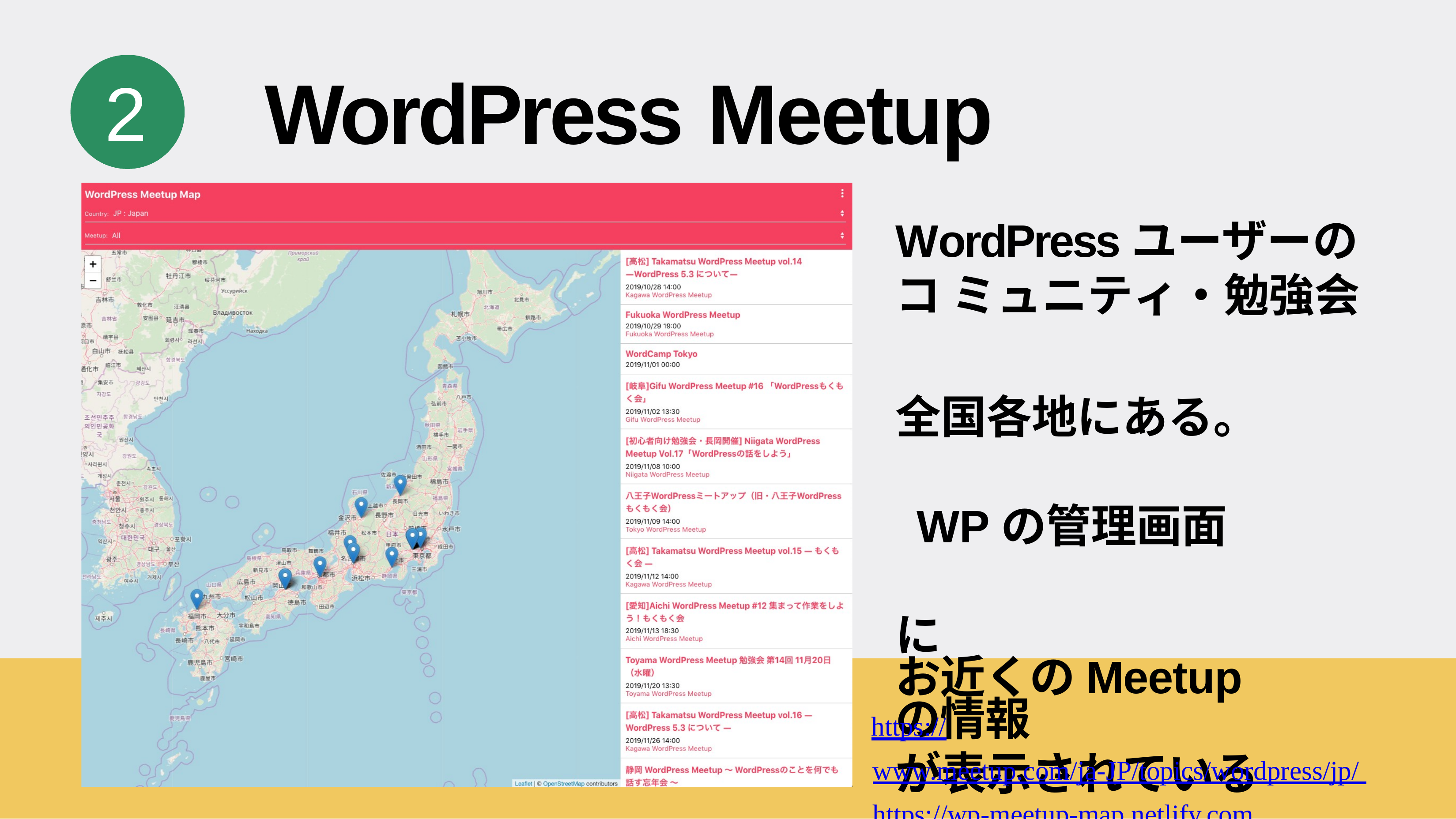

# WordPress Meetup
2

WordPressユーザーのコ ミュニティ・勉強会
全国各地にある。  WPの管理画面に
お近くのMeetupの情報
が表示されている

https://www.meetup.com/ja-JP/topics/wordpress/jp/  https://wp-meetup-map.netlify.com